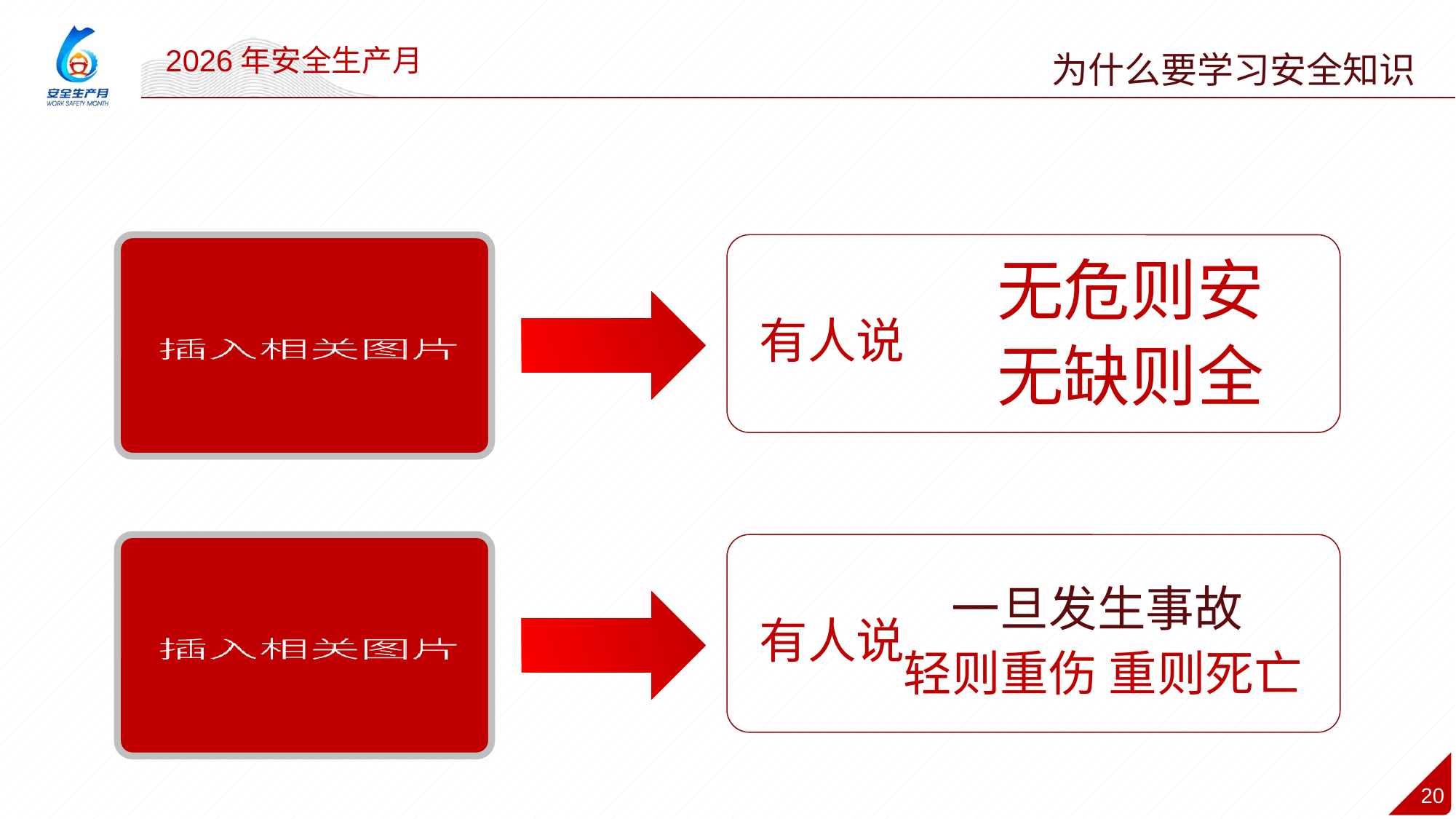

为什么要学习安全知识
无危则安

有人说

无缺则全

一旦发生事故
有人说

轻则重伤 重则死亡